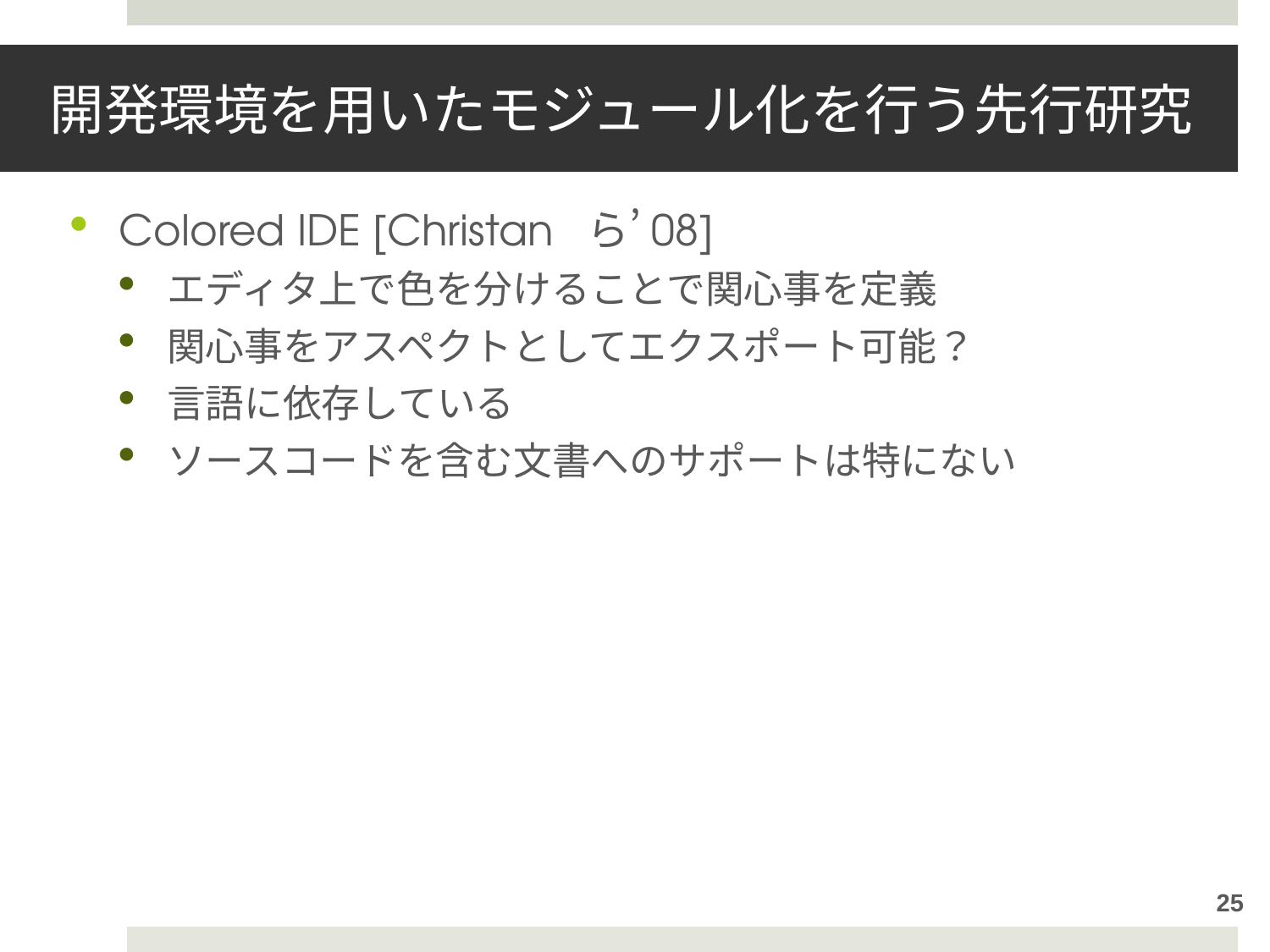

# 開発環境を用いたモジュール化を行う先行研究
Colored IDE [Christan  ら’08]
エディタ上で色を分けることで関心事を定義
関心事をアスペクトとしてエクスポート可能？
言語に依存している
ソースコードを含む文書へのサポートは特にない
25